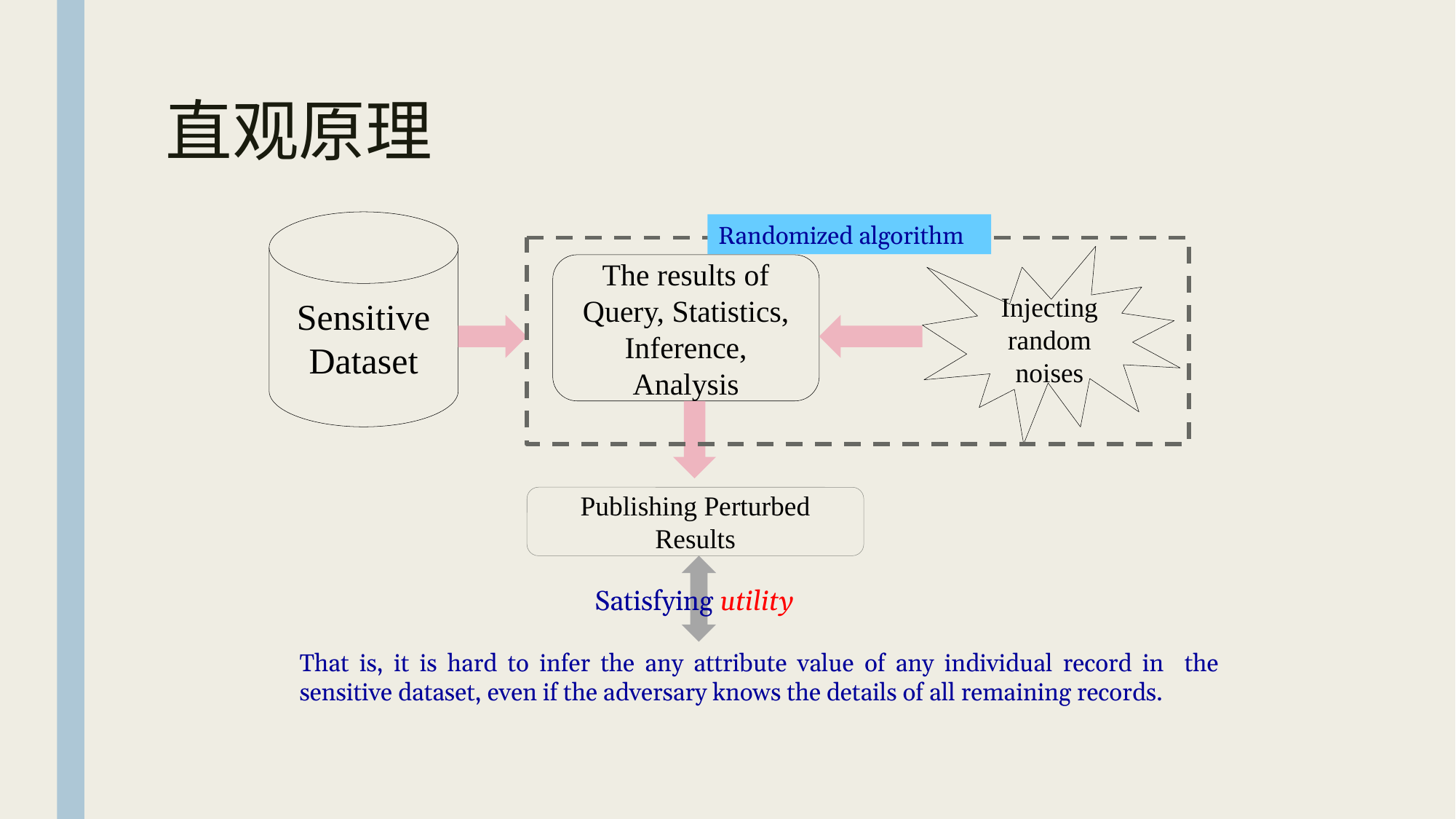

# 直观原理
Sensitive Dataset
Randomized algorithm

Injecting random
noises
The results of Query, Statistics, Inference, Analysis

Publishing Perturbed Results

Satisfying utility
That is, it is hard to infer the any attribute value of any individual record in  the sensitive dataset, even if the adversary knows the details of all remaining records.